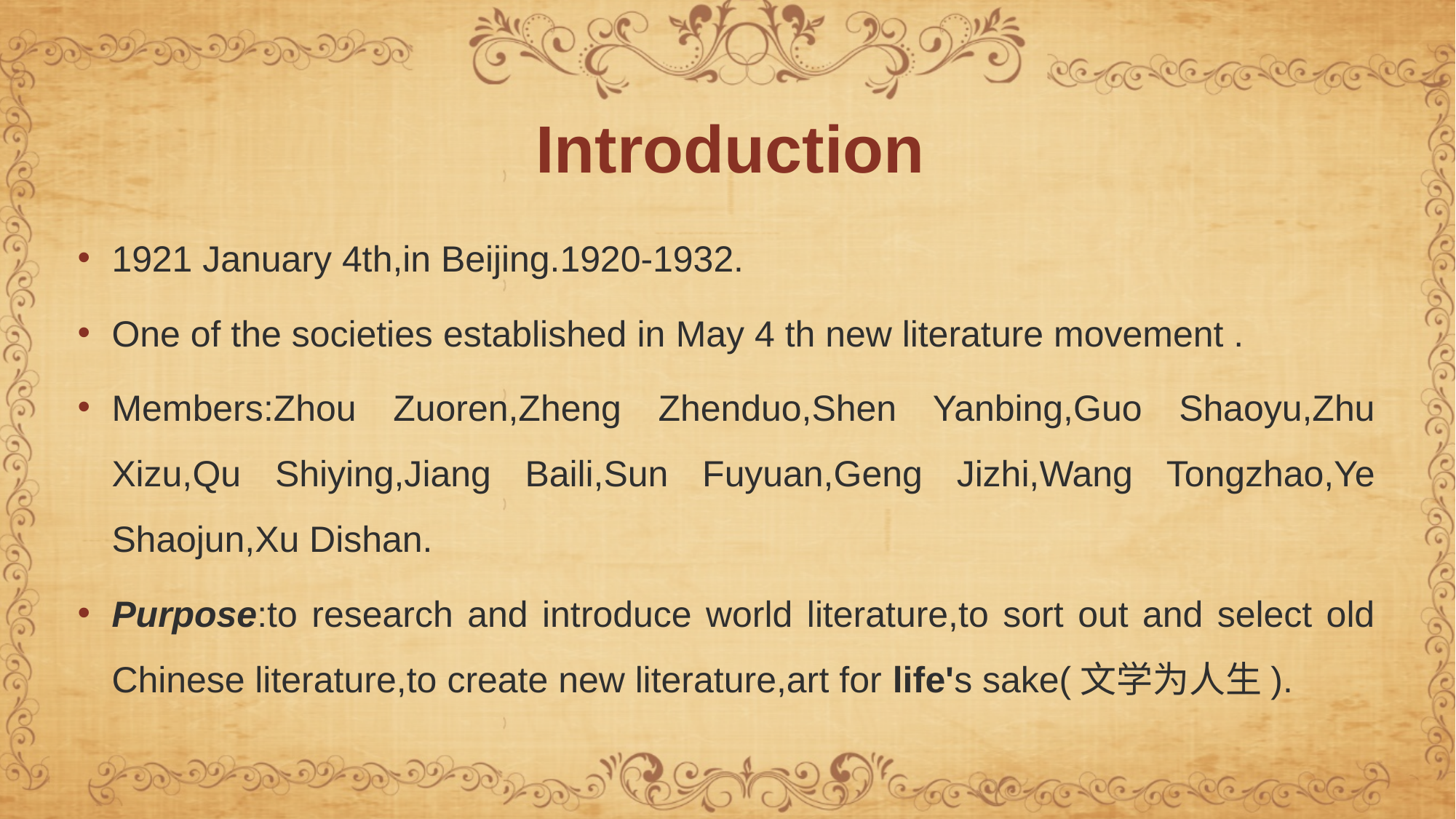

# Introduction
1921 January 4th,in Beijing.1920-1932.
One of the societies established in May 4 th new literature movement .
Members:Zhou Zuoren,Zheng Zhenduo,Shen Yanbing,Guo Shaoyu,Zhu Xizu,Qu Shiying,Jiang Baili,Sun Fuyuan,Geng Jizhi,Wang Tongzhao,Ye Shaojun,Xu Dishan.
Purpose:to research and introduce world literature,to sort out and select old Chinese literature,to create new literature,art for life's sake(文学为人生).